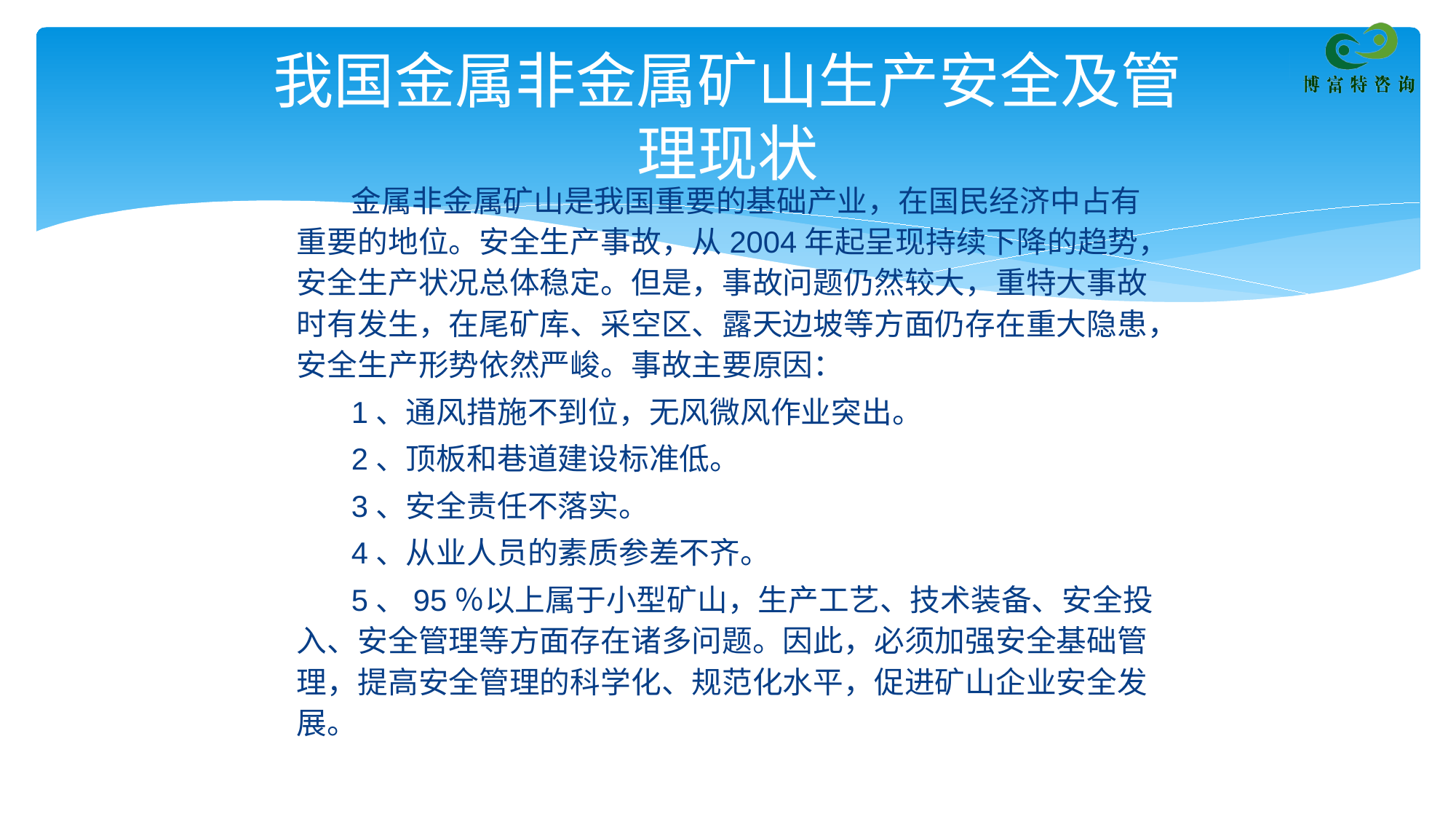

# 我国金属非金属矿山生产安全及管理现状
金属非金属矿山是我国重要的基础产业，在国民经济中占有重要的地位。安全生产事故，从2004年起呈现持续下降的趋势，安全生产状况总体稳定。但是，事故问题仍然较大，重特大事故时有发生，在尾矿库、采空区、露天边坡等方面仍存在重大隐患，安全生产形势依然严峻。事故主要原因：
1、通风措施不到位，无风微风作业突出。
2、顶板和巷道建设标准低。
3、安全责任不落实。
4、从业人员的素质参差不齐。
5、95％以上属于小型矿山，生产工艺、技术装备、安全投入、安全管理等方面存在诸多问题。因此，必须加强安全基础管理，提高安全管理的科学化、规范化水平，促进矿山企业安全发展。